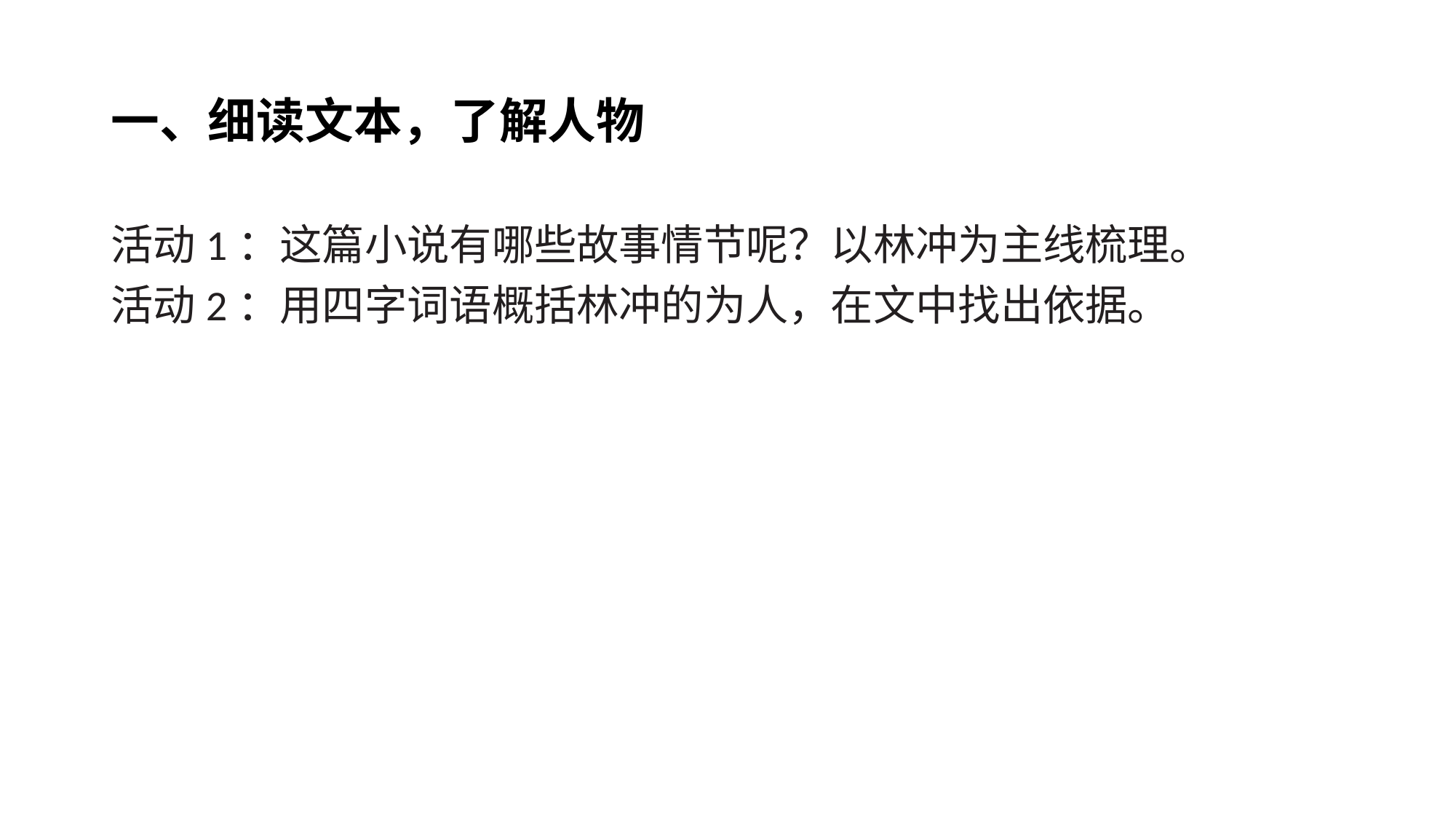

# 一、细读文本，了解人物
活动1：这篇小说有哪些故事情节呢？以林冲为主线梳理。
活动2：用四字词语概括林冲的为人，在文中找出依据。